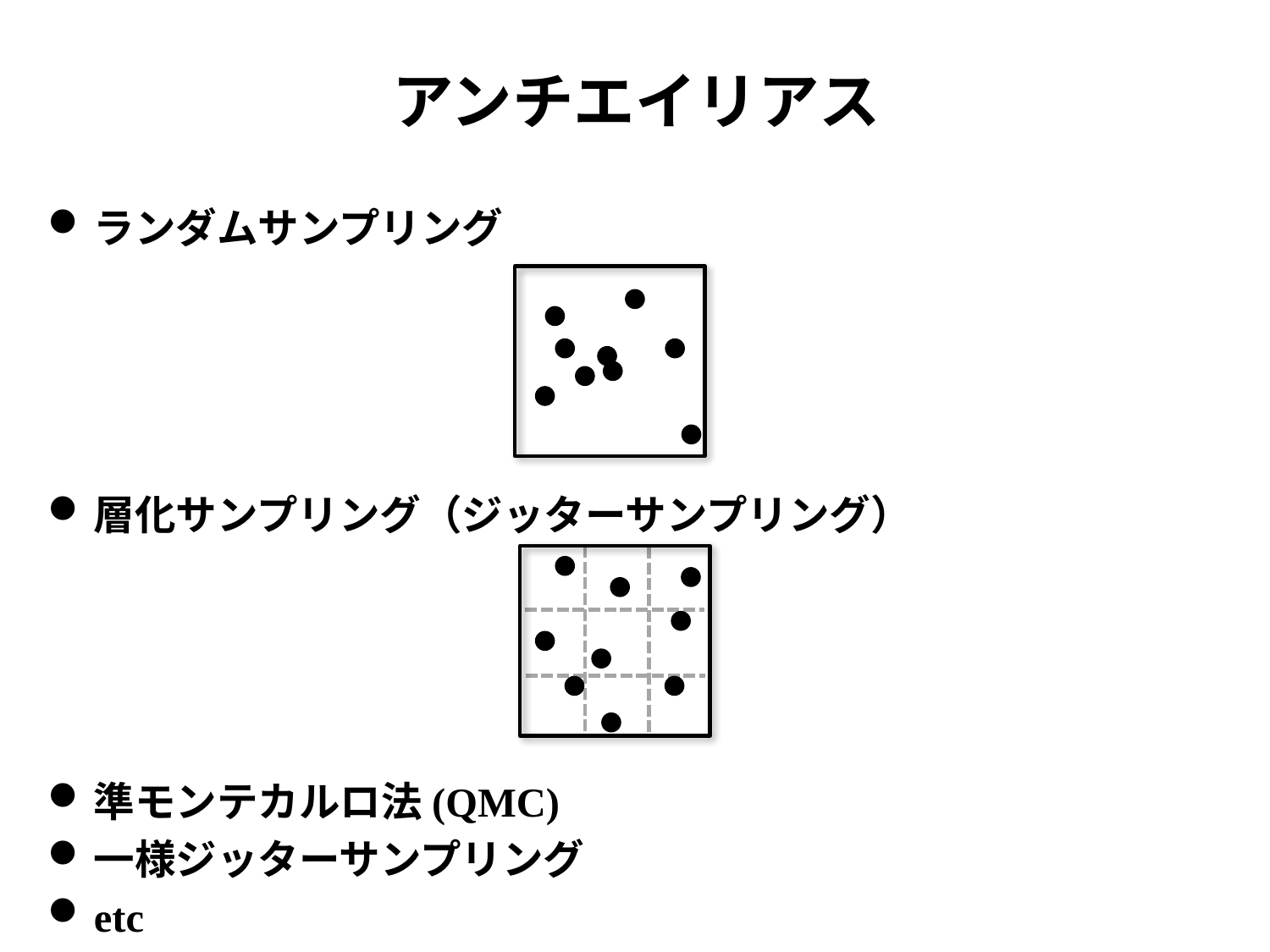

# アンチエイリアス
ランダムサンプリング

層化サンプリング（ジッターサンプリング）

準モンテカルロ法(QMC)
一様ジッターサンプリング
etc